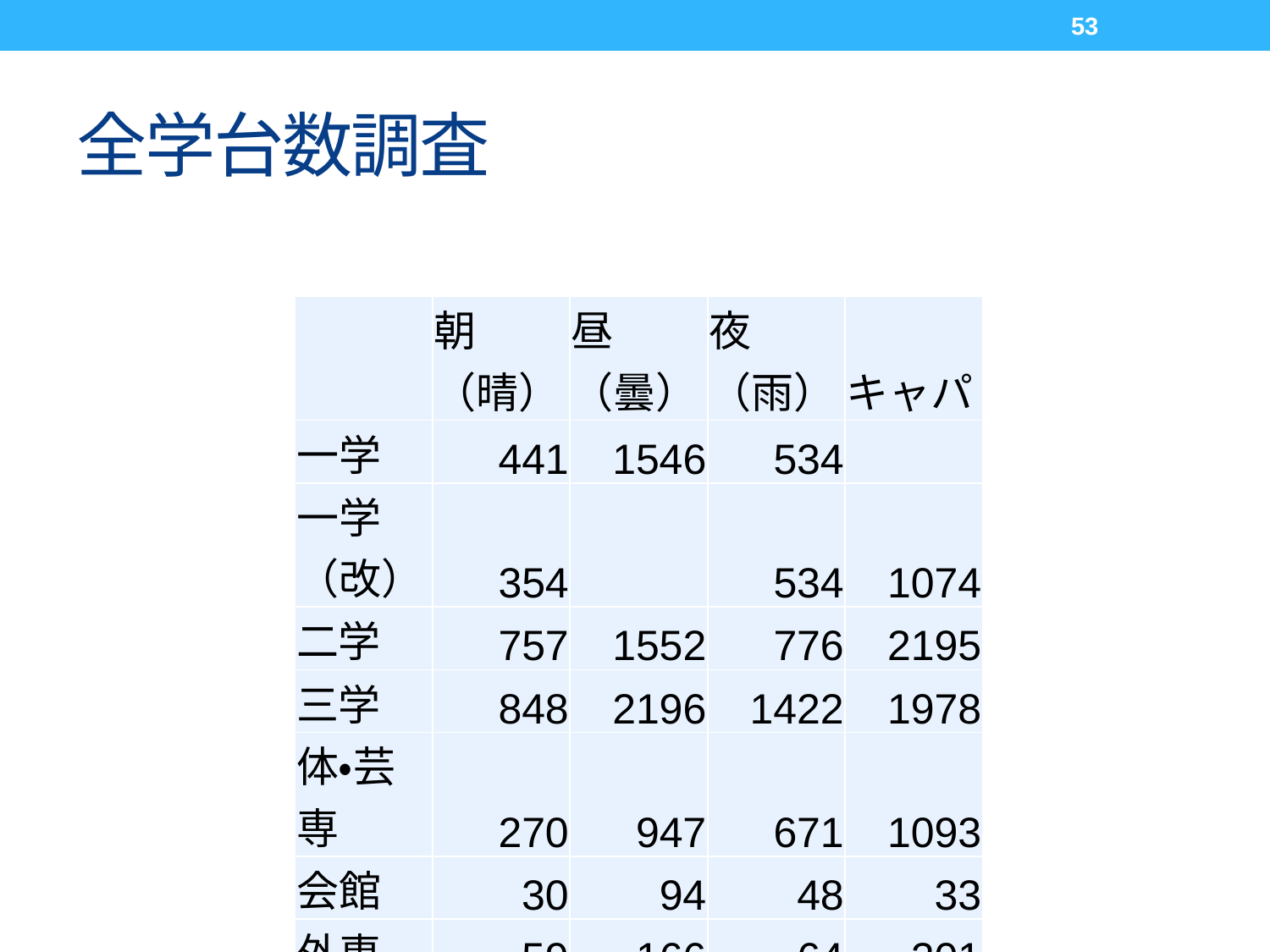

53
# 全学台数調査
|  | 朝（晴） | 昼（曇） | 夜（雨） | キャパ |
| --- | --- | --- | --- | --- |
| 一学 | 441 | 1546 | 534 |  |
| 一学（改） | 354 |  | 534 | 1074 |
| 二学 | 757 | 1552 | 776 | 2195 |
| 三学 | 848 | 2196 | 1422 | 1978 |
| 体・芸専 | 270 | 947 | 671 | 1093 |
| 会館 | 30 | 94 | 48 | 33 |
| 外専 | 59 | 166 | 64 | 201 |